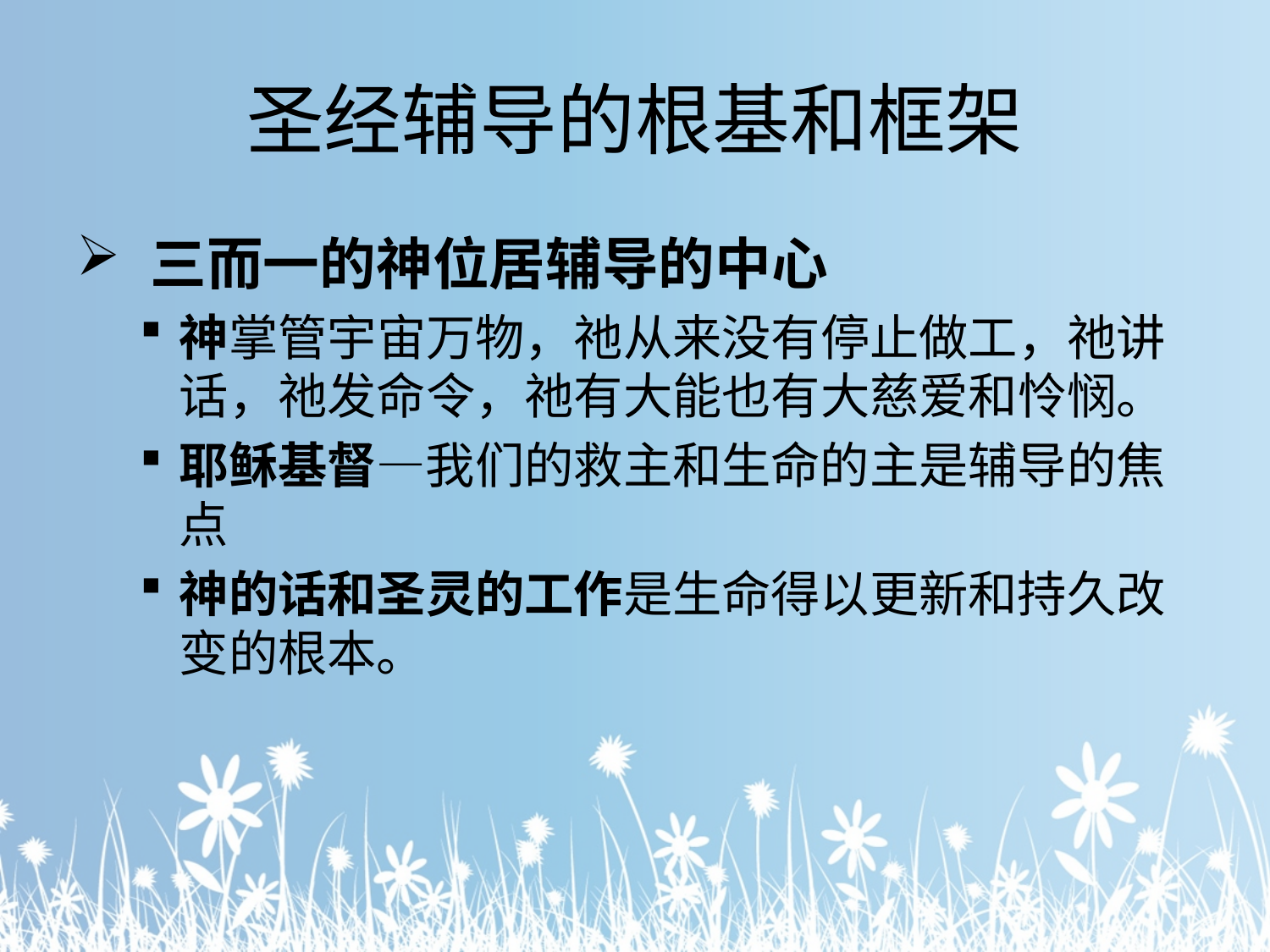

# 圣经辅导的根基和框架
 三而一的神位居辅导的中心
神掌管宇宙万物，祂从来没有停止做工，祂讲话，祂发命令，祂有大能也有大慈爱和怜悯。
耶稣基督—我们的救主和生命的主是辅导的焦点
神的话和圣灵的工作是生命得以更新和持久改变的根本。